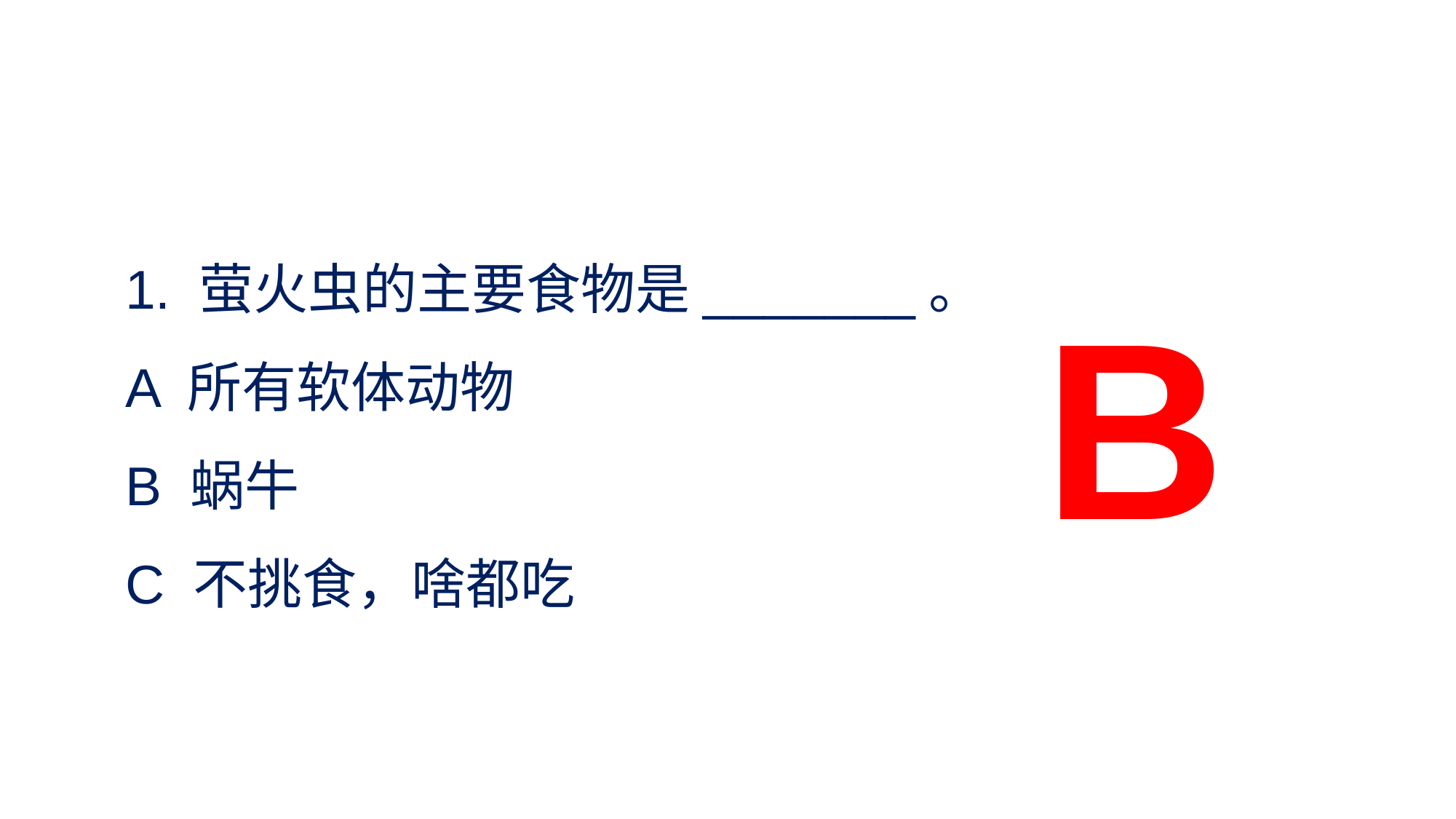

1. 萤火虫的主要食物是_______。
A 所有软体动物
B 蜗牛
C 不挑食，啥都吃
B